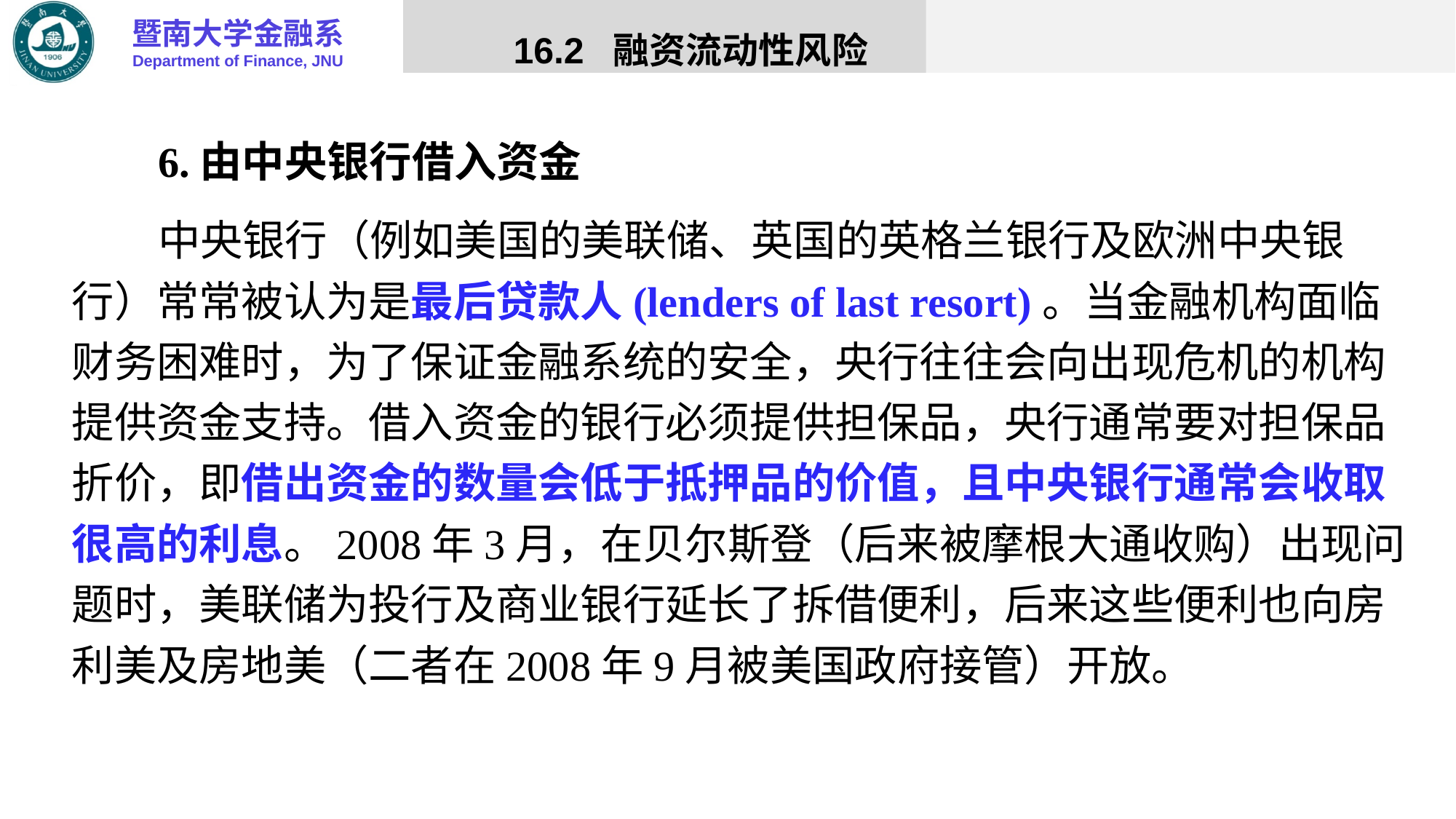

16.2  融资流动性风险
6.由中央银行借入资金
中央银行（例如美国的美联储、英国的英格兰银行及欧洲中央银行）常常被认为是最后贷款人(lenders of last resort)。当金融机构面临财务困难时，为了保证金融系统的安全，央行往往会向出现危机的机构提供资金支持。借入资金的银行必须提供担保品，央行通常要对担保品折价，即借出资金的数量会低于抵押品的价值，且中央银行通常会收取很高的利息。2008年3月，在贝尔斯登（后来被摩根大通收购）出现问题时，美联储为投行及商业银行延长了拆借便利，后来这些便利也向房利美及房地美（二者在2008年9月被美国政府接管）开放。